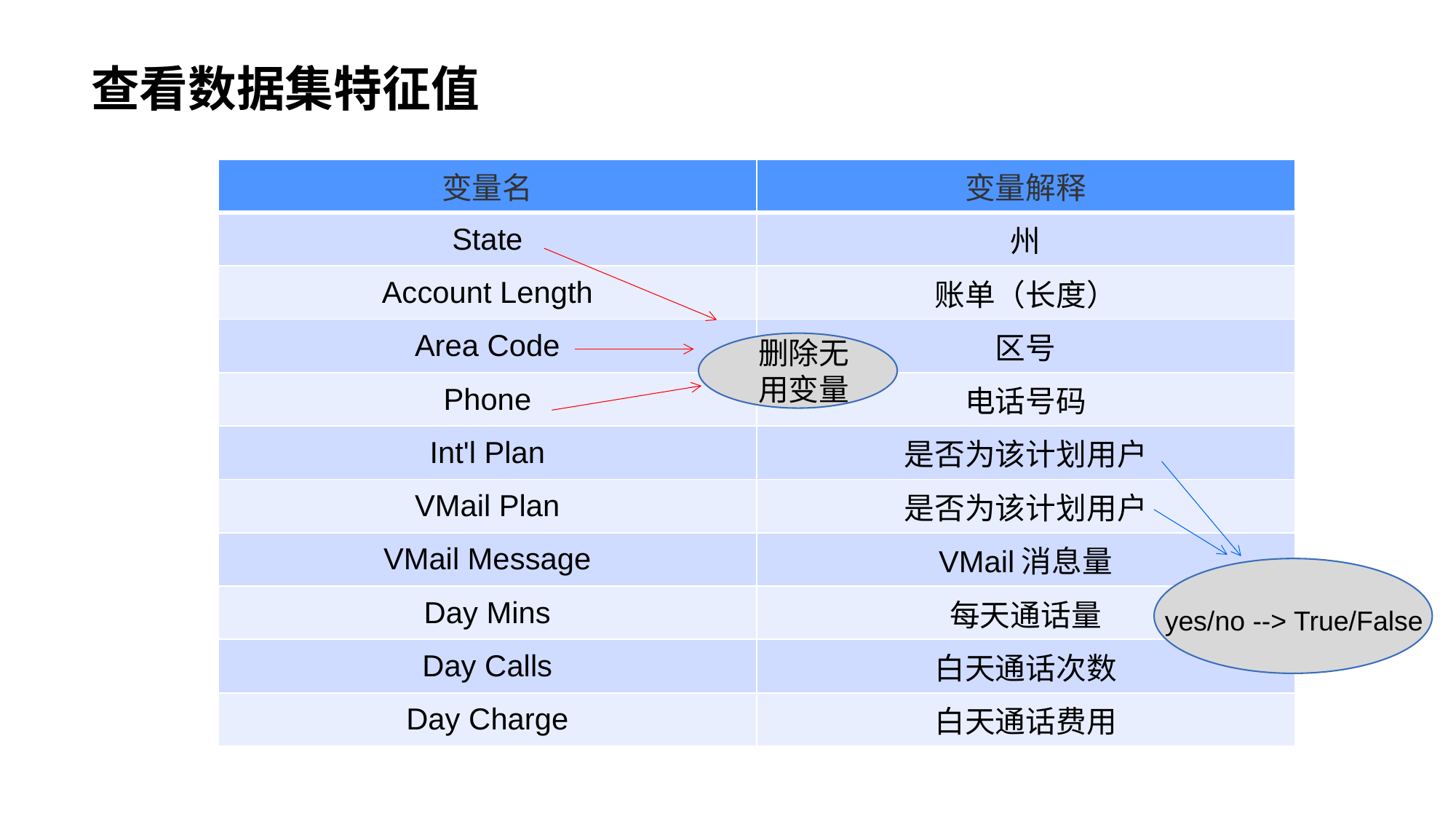

# 查看数据集特征值
| 变量名 | 变量解释 |
| --- | --- |
| State | 州 |
| Account Length | 账单（长度） |
| Area Code | 区号 |
| Phone | 电话号码 |
| Int'l Plan | 是否为该计划用户 |
| VMail Plan | 是否为该计划用户 |
| VMail Message | VMail消息量 |
| Day Mins | 每天通话量 |
| Day Calls | 白天通话次数 |
| Day Charge | 白天通话费用 |
删除无用变量

yes/no --> True/False